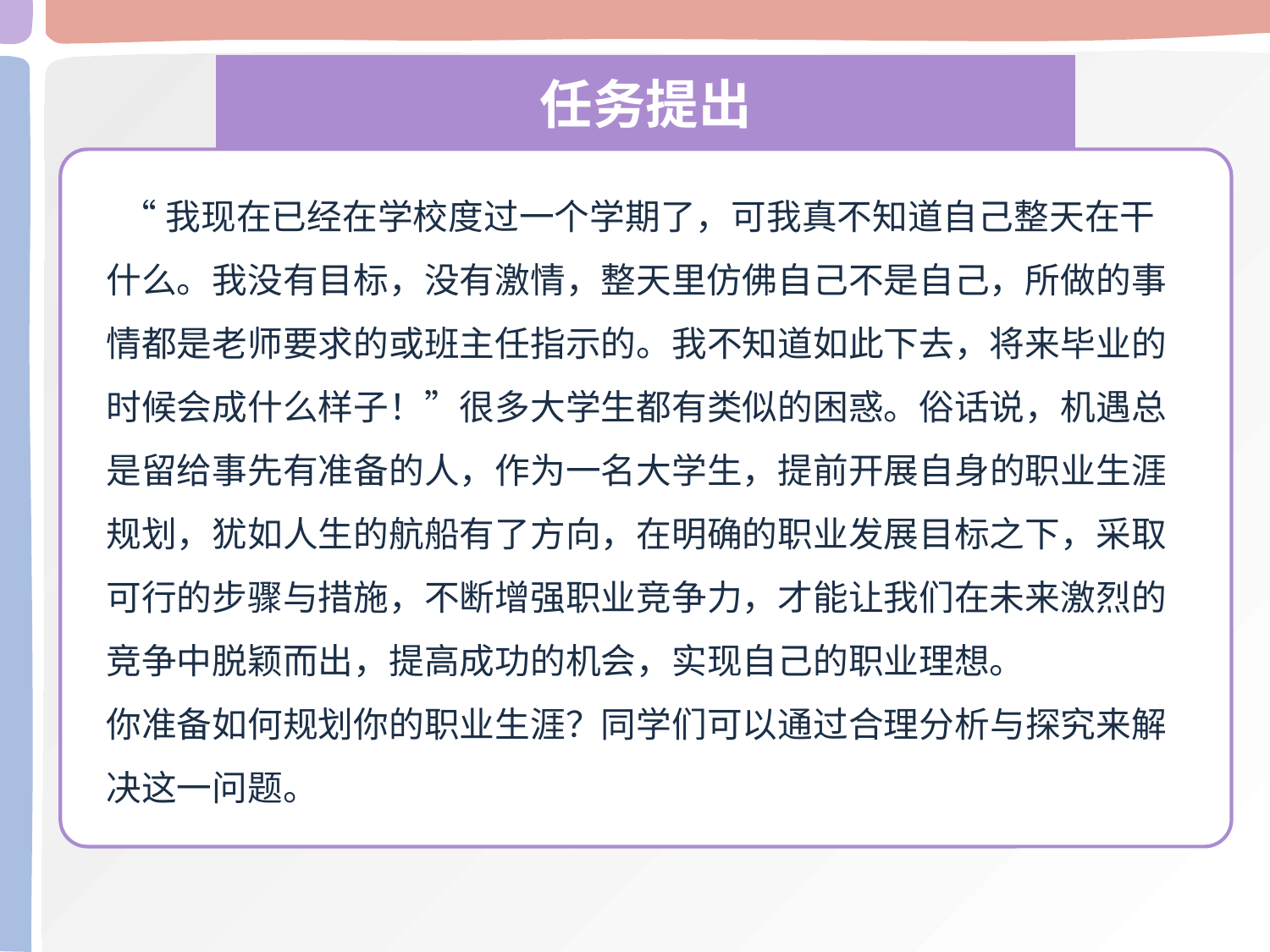

任务提出

  “我现在已经在学校度过一个学期了，可我真不知道自己整天在干什么。我没有目标，没有激情，整天里仿佛自己不是自己，所做的事情都是老师要求的或班主任指示的。我不知道如此下去，将来毕业的时候会成什么样子！”很多大学生都有类似的困惑。俗话说，机遇总是留给事先有准备的人，作为一名大学生，提前开展自身的职业生涯规划，犹如人生的航船有了方向，在明确的职业发展目标之下，采取可行的步骤与措施，不断增强职业竞争力，才能让我们在未来激烈的竞争中脱颖而出，提高成功的机会，实现自己的职业理想。
你准备如何规划你的职业生涯？同学们可以通过合理分析与探究来解决这一问题。